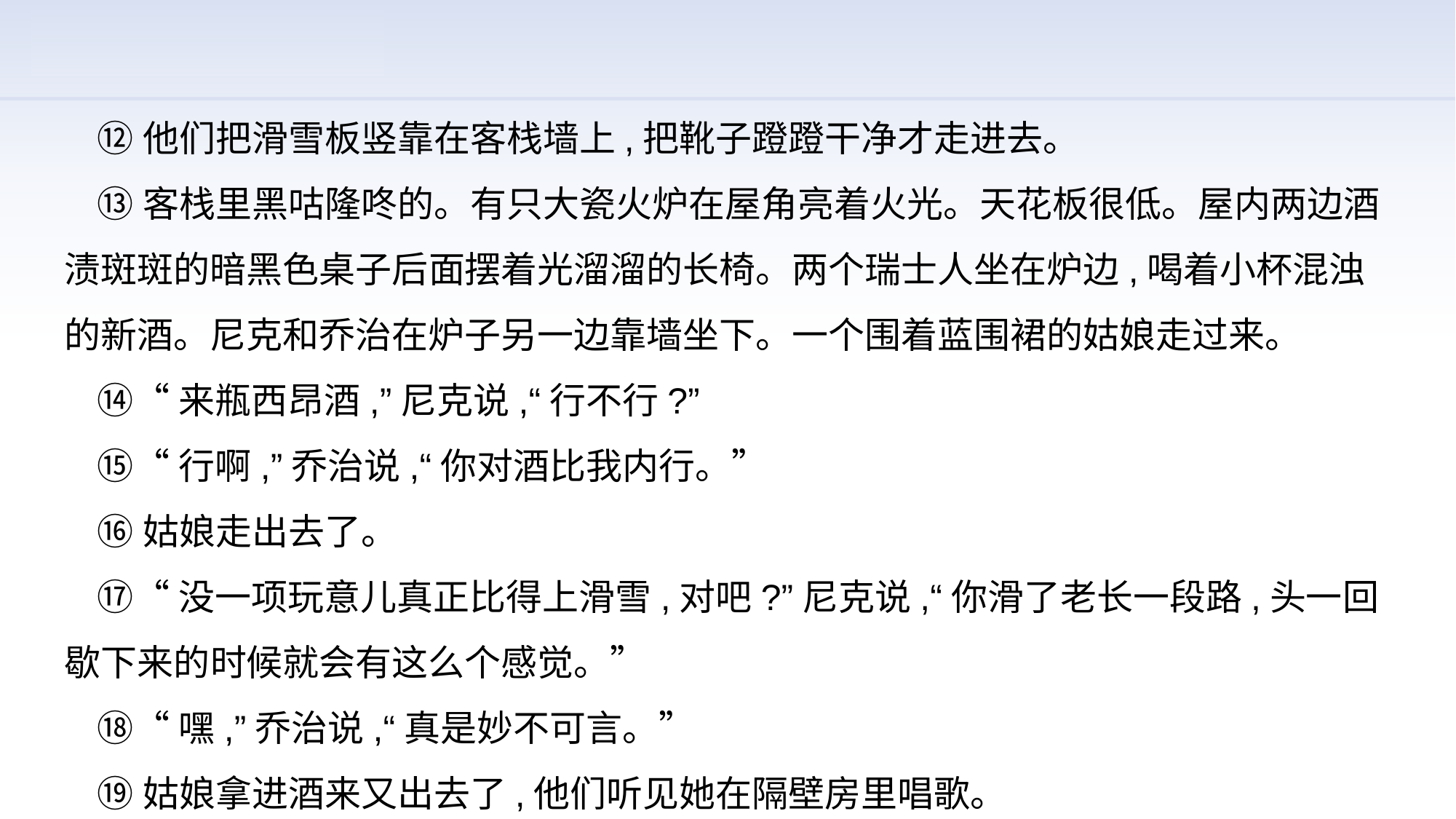

⑫他们把滑雪板竖靠在客栈墙上,把靴子蹬蹬干净才走进去。
    ⑬客栈里黑咕隆咚的。有只大瓷火炉在屋角亮着火光。天花板很低。屋内两边酒渍斑斑的暗黑色桌子后面摆着光溜溜的长椅。两个瑞士人坐在炉边,喝着小杯混浊的新酒。尼克和乔治在炉子另一边靠墙坐下。一个围着蓝围裙的姑娘走过来。
    ⑭“来瓶西昂酒,”尼克说,“行不行?”
    ⑮“行啊,”乔治说,“你对酒比我内行。”
    ⑯姑娘走出去了。
    ⑰“没一项玩意儿真正比得上滑雪,对吧?”尼克说,“你滑了老长一段路,头一回歇下来的时候就会有这么个感觉。”
    ⑱“嘿,”乔治说,“真是妙不可言。”
    ⑲姑娘拿进酒来又出去了,他们听见她在隔壁房里唱歌。